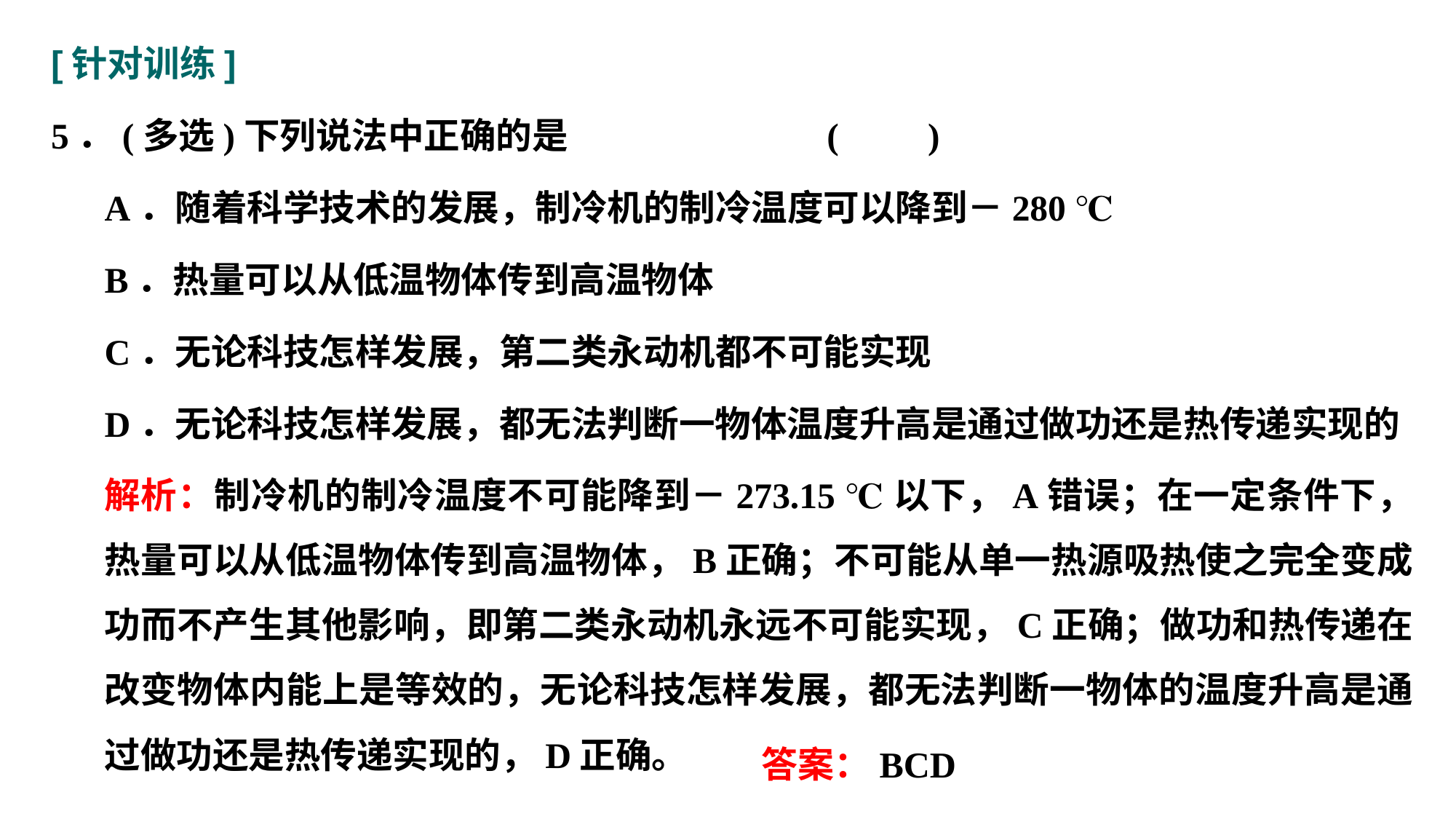

[针对训练]
5．(多选)下列说法中正确的是					                    (　　)
A．随着科学技术的发展，制冷机的制冷温度可以降到－280 ℃
B．热量可以从低温物体传到高温物体
C．无论科技怎样发展，第二类永动机都不可能实现
D．无论科技怎样发展，都无法判断一物体温度升高是通过做功还是热传递实现的
解析：制冷机的制冷温度不可能降到－273.15 ℃以下，A错误；在一定条件下，热量可以从低温物体传到高温物体，B正确；不可能从单一热源吸热使之完全变成功而不产生其他影响，即第二类永动机永远不可能实现，C正确；做功和热传递在改变物体内能上是等效的，无论科技怎样发展，都无法判断一物体的温度升高是通过做功还是热传递实现的，D正确。

答案：BCD